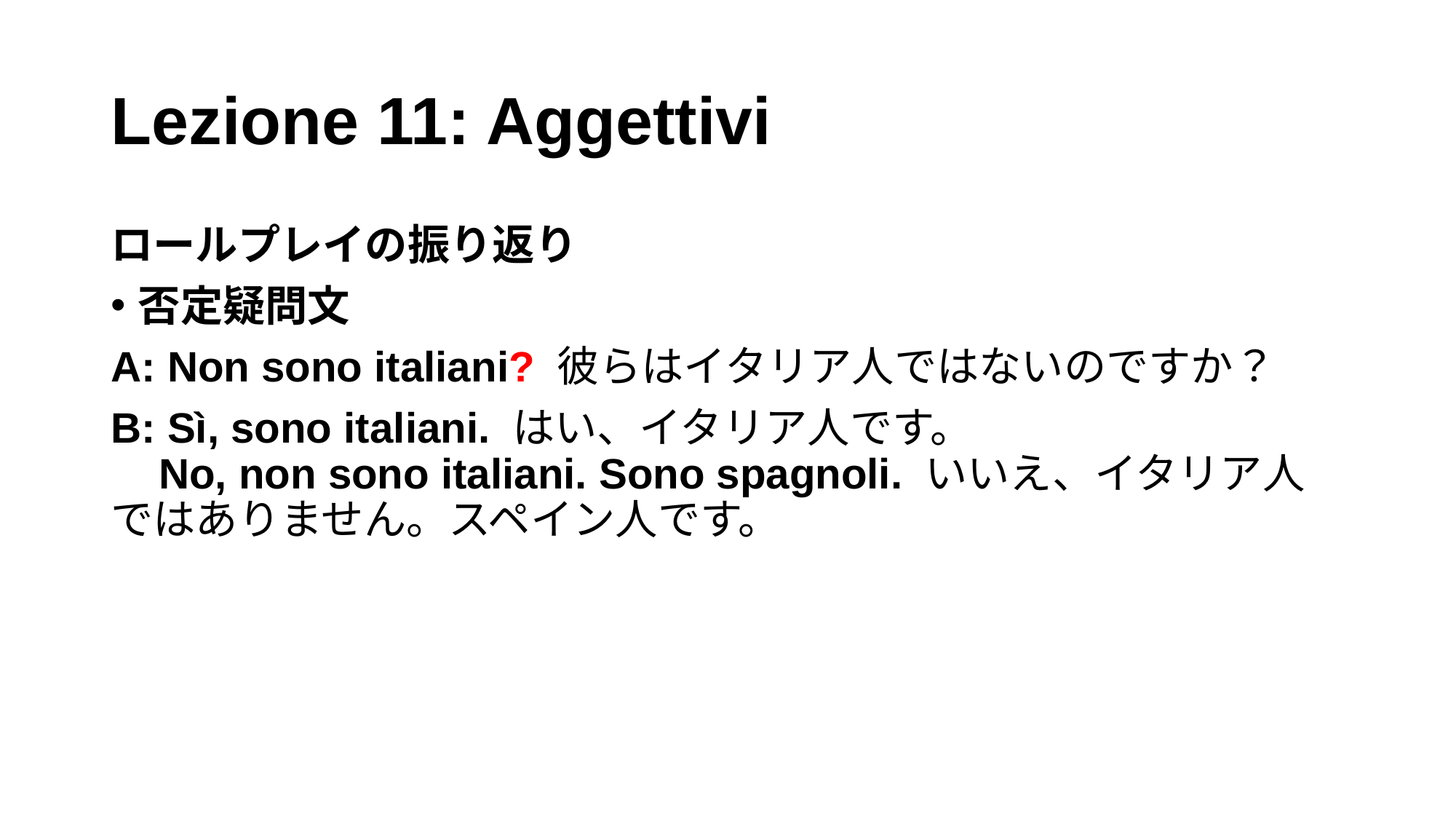

# Lezione 11: Aggettivi
ロールプレイの振り返り
否定疑問文
A: Non sono italiani? 彼らはイタリア人ではないのですか？
B: Sì, sono italiani. はい、イタリア人です。
    No, non sono italiani. Sono spagnoli. いいえ、イタリア人ではありません。スペイン人です。